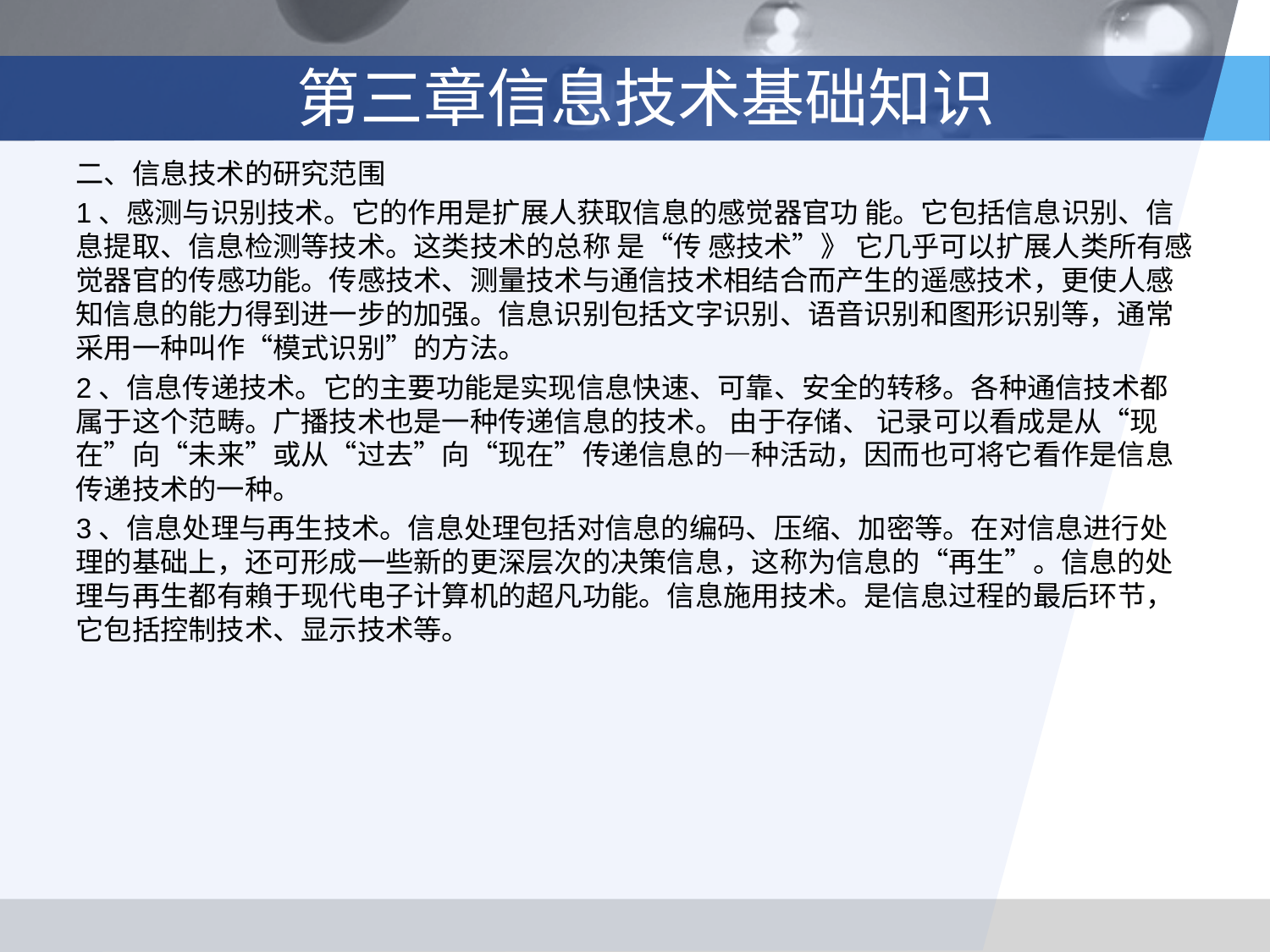

# 第三章信息技术基础知识
二、信息技术的研究范围
1、感测与识别技术。它的作用是扩展人获取信息的感觉器官功 能。它包括信息识别、信息提取、信息检测等技术。这类技术的总称 是“传 感技术”》 它几乎可以扩展人类所有感觉器官的传感功能。传感技术、测量技术与通信技术相结合而产生的遥感技术，更使人感知信息的能力得到进一步的加强。信息识别包括文字识别、语音识别和图形识别等，通常采用一种叫作“模式识别”的方法。
2、信息传递技术。它的主要功能是实现信息快速、可靠、安全的转移。各种通信技术都属于这个范畴。广播技术也是一种传递信息的技术。 由于存储、 记录可以看成是从“现在”向“未来”或从“过去”向“现在”传递信息的—种活动，因而也可将它看作是信息传递技术的一种。
3、信息处理与再生技术。信息处理包括对信息的编码、压缩、加密等。在对信息进行处理的基础上，还可形成一些新的更深层次的决策信息，这称为信息的“再生”。信息的处理与再生都有賴于现代电子计算机的超凡功能。信息施用技术。是信息过程的最后环节，它包括控制技术、显示技术等。